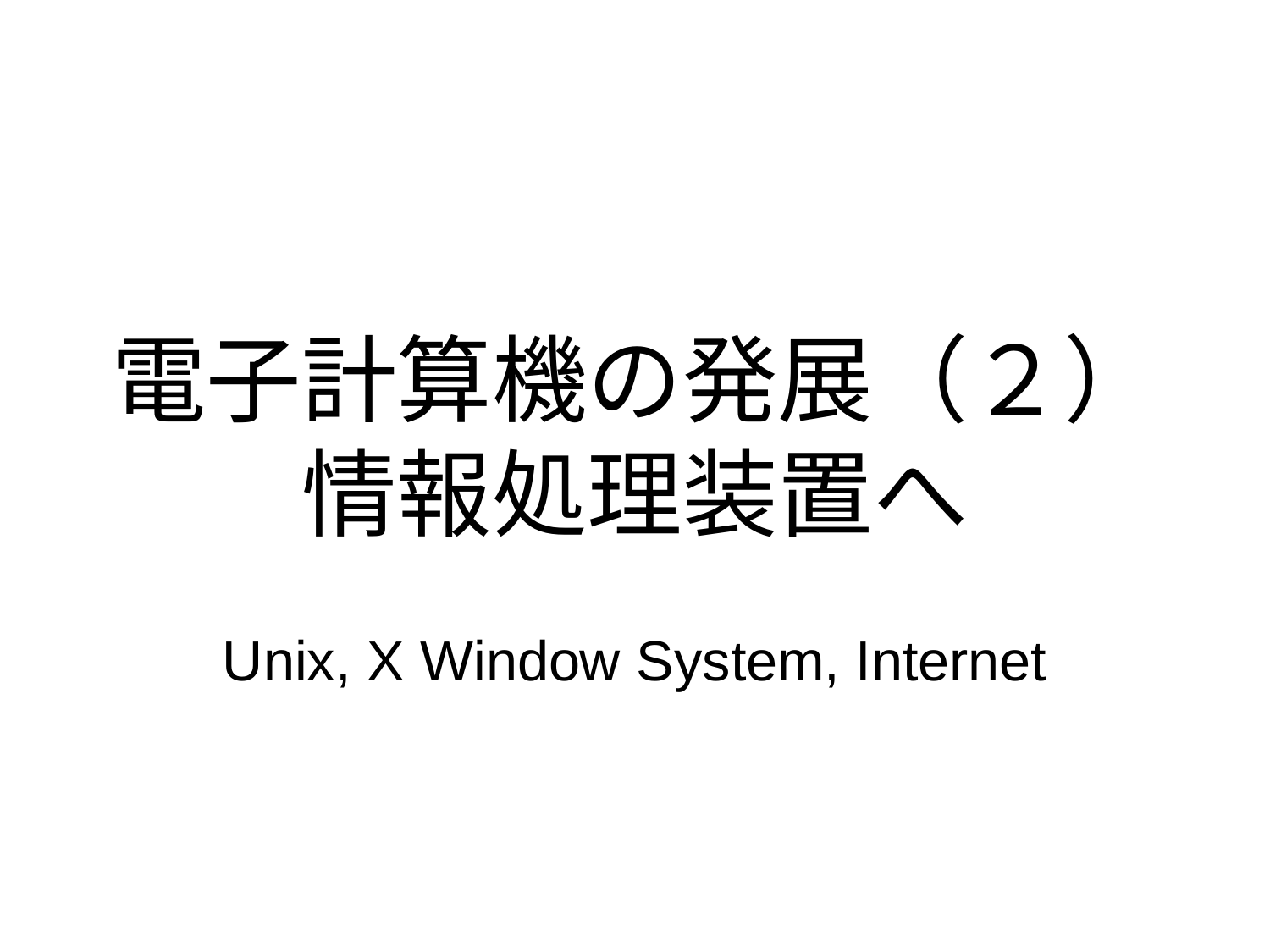

# 電子計算機の発展（２） 情報処理装置へ

Unix, X Window System, Internet